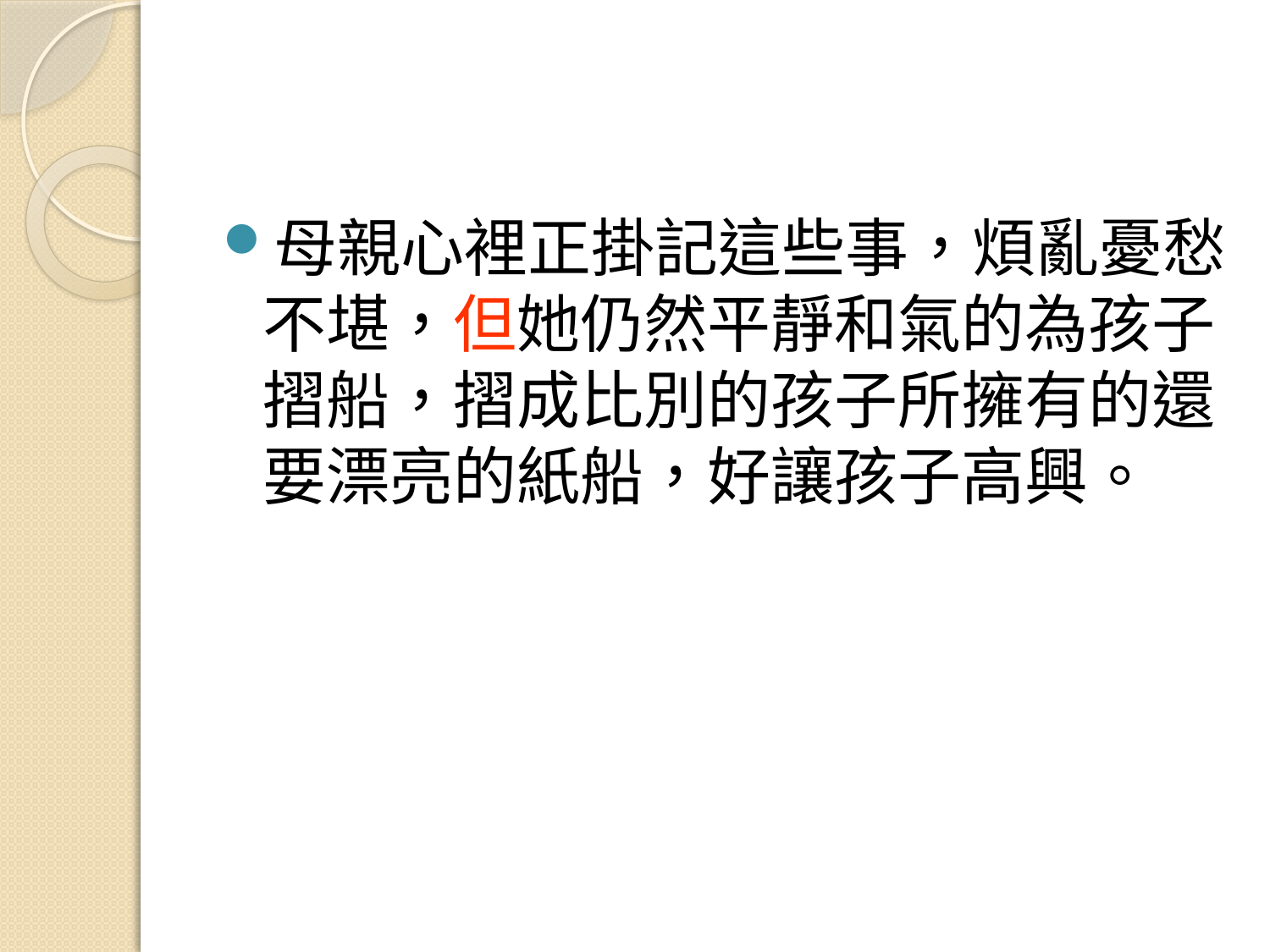

#
母親心裡正掛記這些事，煩亂憂愁不堪，但她仍然平靜和氣的為孩子摺船，摺成比別的孩子所擁有的還要漂亮的紙船，好讓孩子高興。